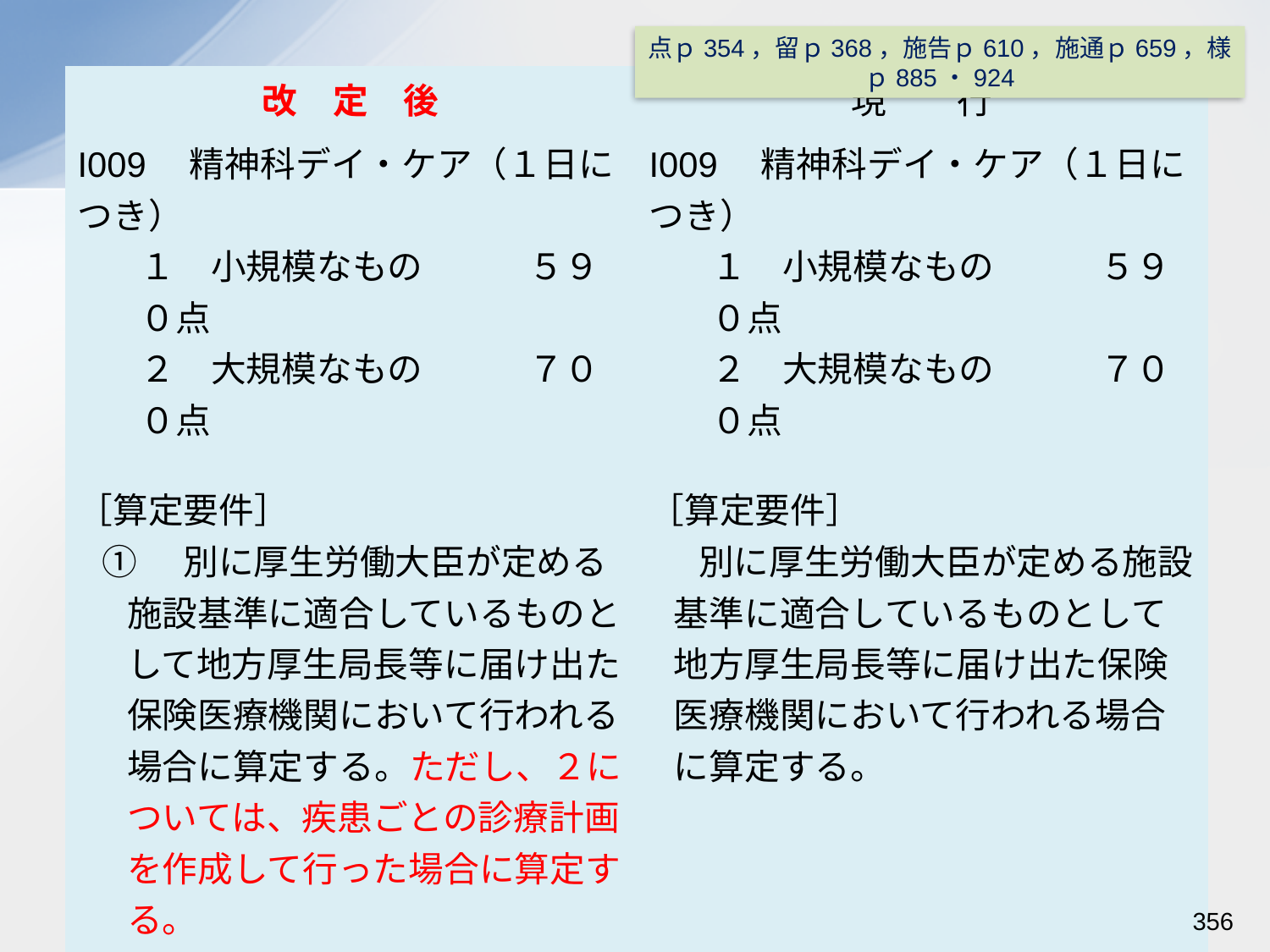

点ｐ354，留ｐ368，施告ｐ610，施通ｐ659，様ｐ885・924
| 改　定　後 | 現　　行 |
| --- | --- |
| I009　精神科デイ・ケア（１日につき） １　小規模なもの　　　５９０点 ２　大規模なもの　　　７００点 ［算定要件］ ①　別に厚生労働大臣が定める施設基準に適合しているものとして地方厚生局長等に届け出た保険医療機関において行われる場合に算定する。ただし、２については、疾患ごとの診療計画を作成して行った場合に算定する。 ②　I011　精神科退院指導料を算定し退院予定の入院中の患者に対して精神科デイ・ケアを行った場合は、所定点数の１００分の５０に相当する点数を算定する。ただし、入院中１回までとする。 | I009　精神科デイ・ケア（１日につき） １　小規模なもの　　　５９０点 ２　大規模なもの　　　７００点 ［算定要件］ 別に厚生労働大臣が定める施設基準に適合しているものとして地方厚生局長等に届け出た保険医療機関において行われる場合に算定する。 |
356